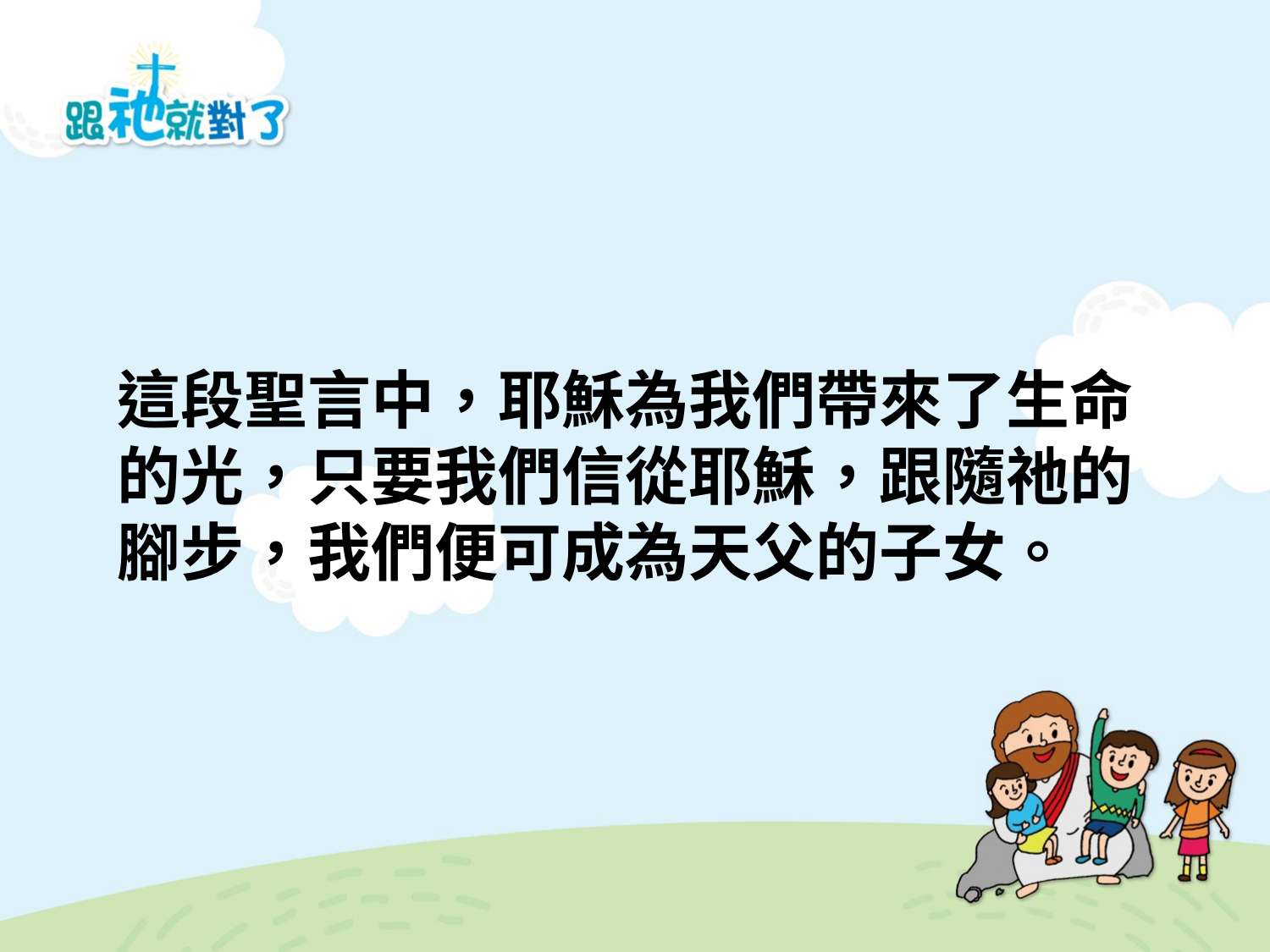

這段聖言中，耶穌為我們帶來了生命的光，只要我們信從耶穌，跟隨祂的腳步，我們便可成為天父的子女。